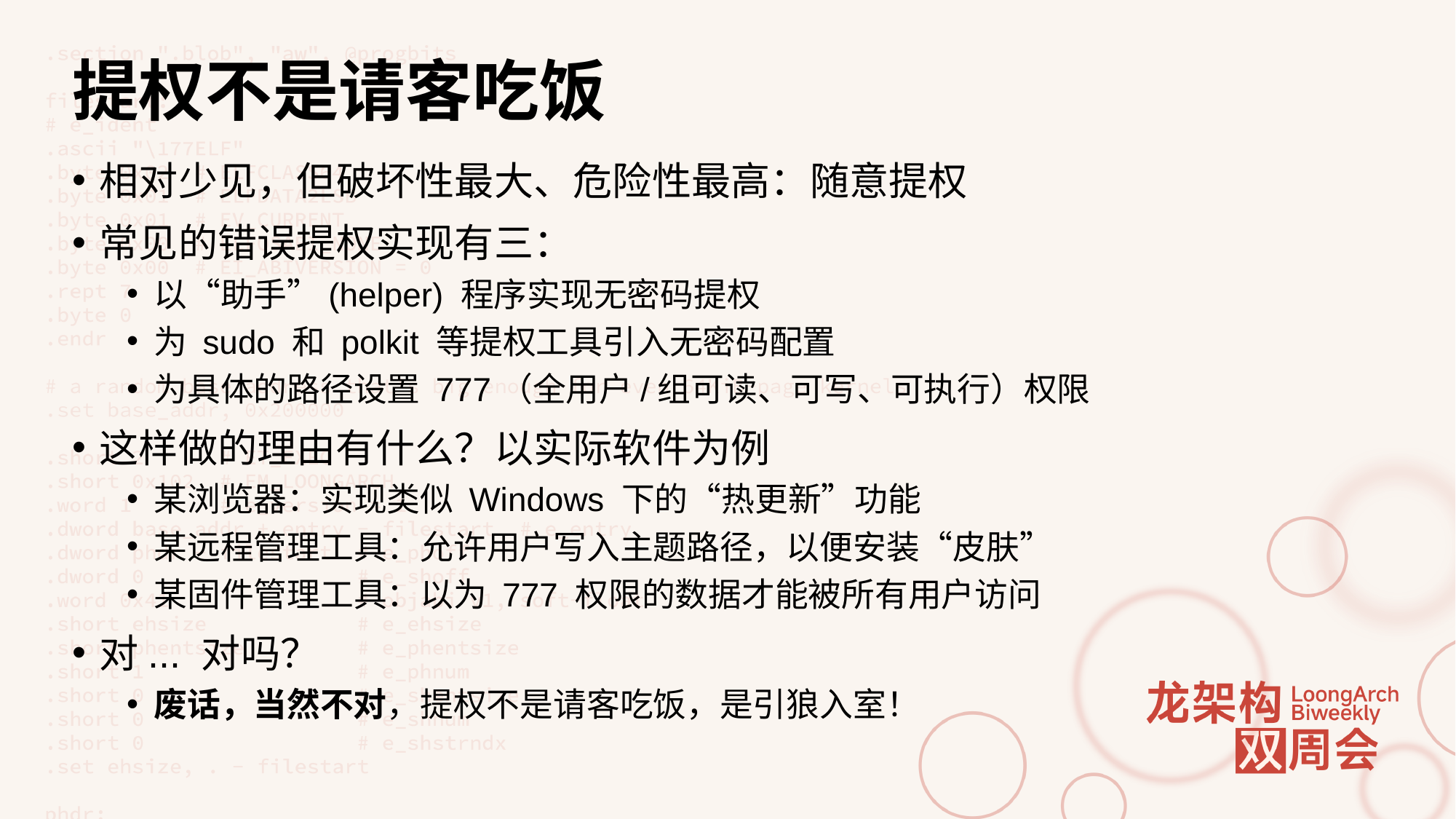

# 提权不是请客吃饭
相对少见，但破坏性最大、危险性最高：随意提权
常见的错误提权实现有三：
以“助手”(helper) 程序实现无密码提权
为 sudo 和 polkit 等提权工具引入无密码配置
为具体的路径设置 777（全用户/组可读、可写、可执行）权限
这样做的理由有什么？以实际软件为例
某浏览器：实现类似 Windows 下的“热更新”功能
某远程管理工具：允许用户写入主题路径，以便安装“皮肤”
某固件管理工具：以为 777 权限的数据才能被所有用户访问
对... 对吗？
废话，当然不对，提权不是请客吃饭，是引狼入室！